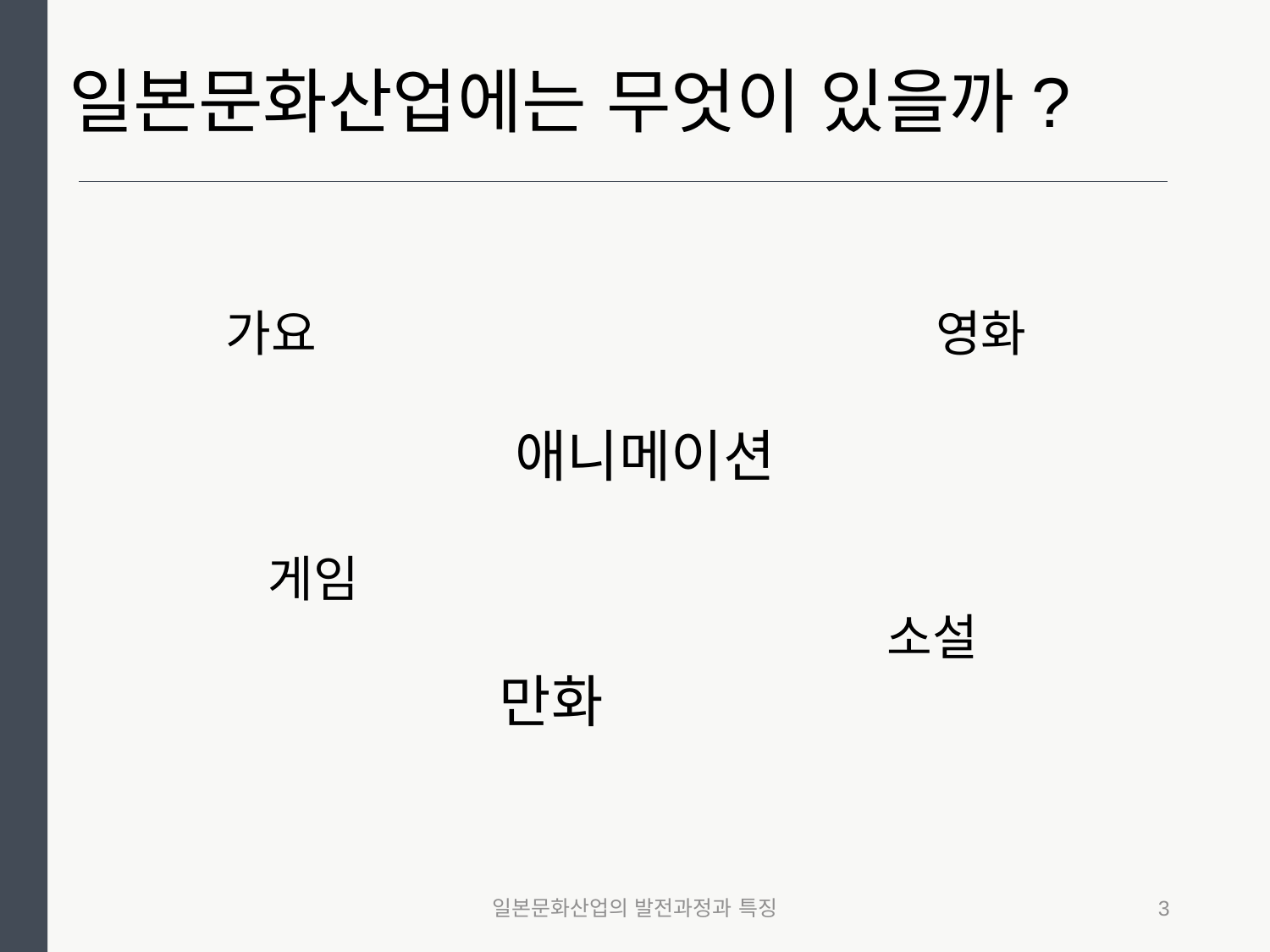

일본문화산업에는 무엇이 있을까?

                        가요                                             영화

                         애니메이션

           게임
                                                        소설
                        만화
일본문화산업의 발전과정과 특징
3